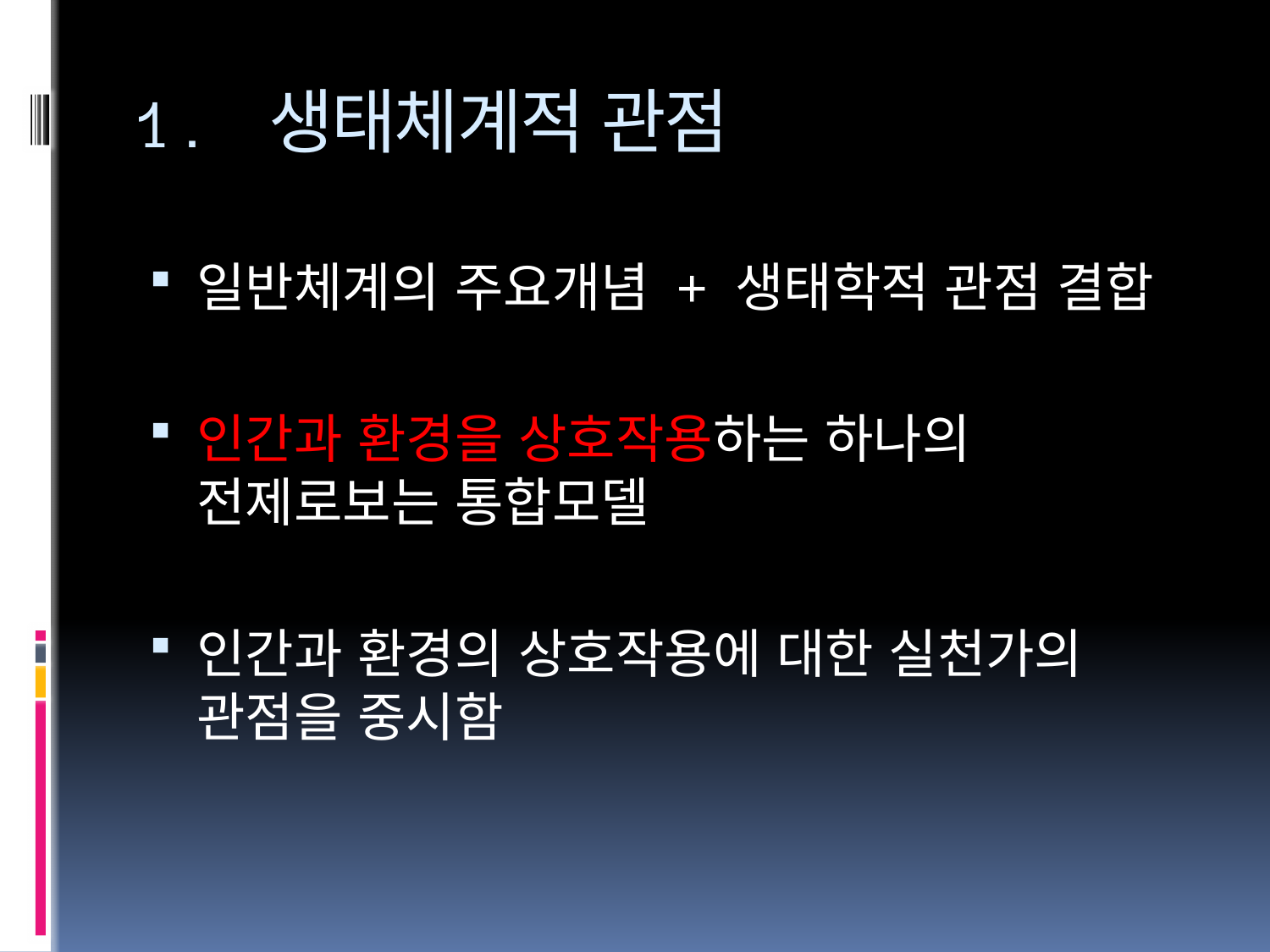

# 1. 생태체계적 관점
일반체계의 주요개념 + 생태학적 관점 결합

인간과 환경을 상호작용하는 하나의 전제로보는 통합모델

인간과 환경의 상호작용에 대한 실천가의 관점을 중시함